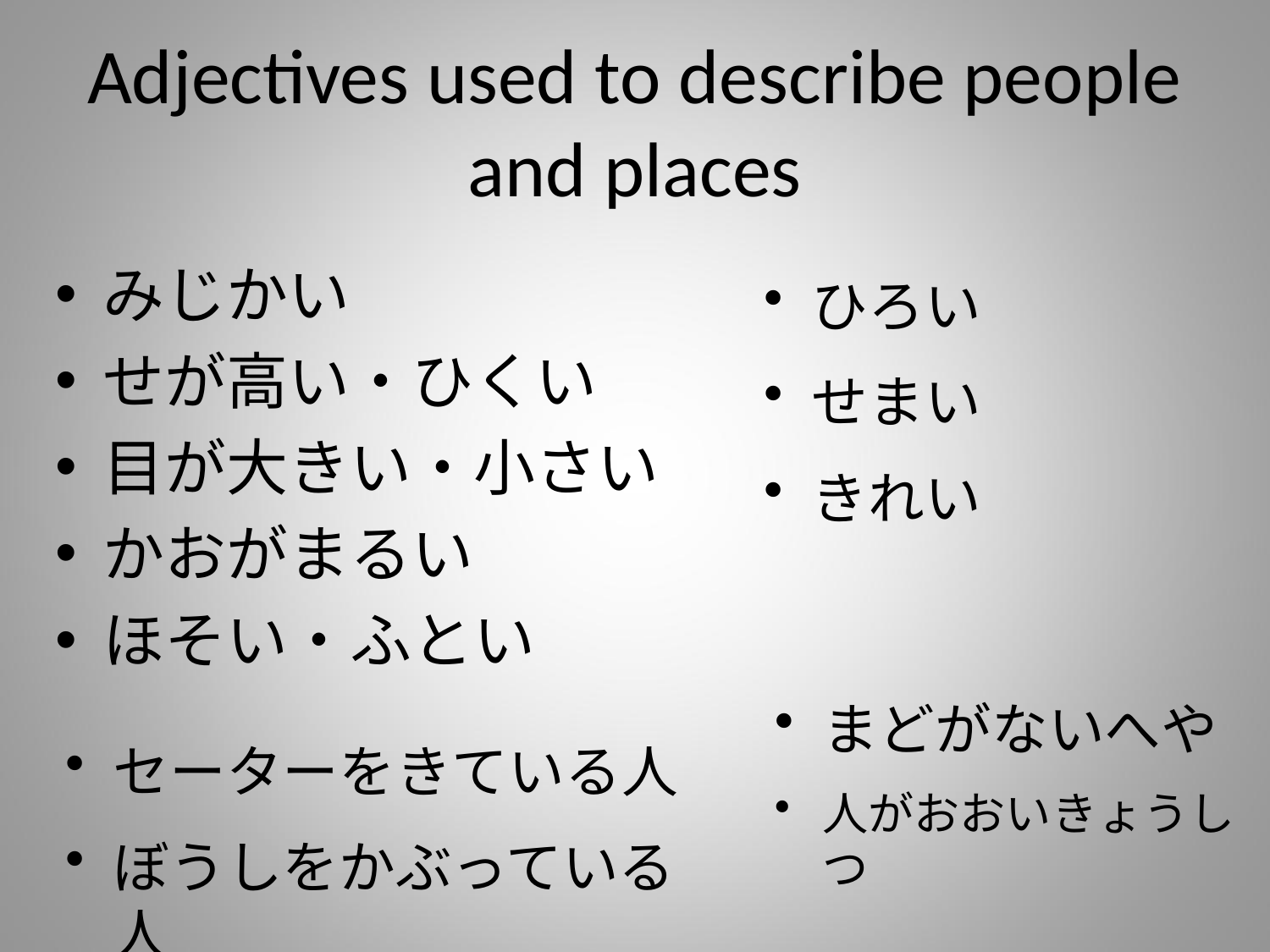

# Adjectives used to describe people and places
みじかい
せが高い・ひくい
目が大きい・小さい
かおがまるい
ほそい・ふとい

ひろい
せまい
きれい

まどがないへや
人がおおいきょうしつ
セーターをきている人
ぼうしをかぶっている人